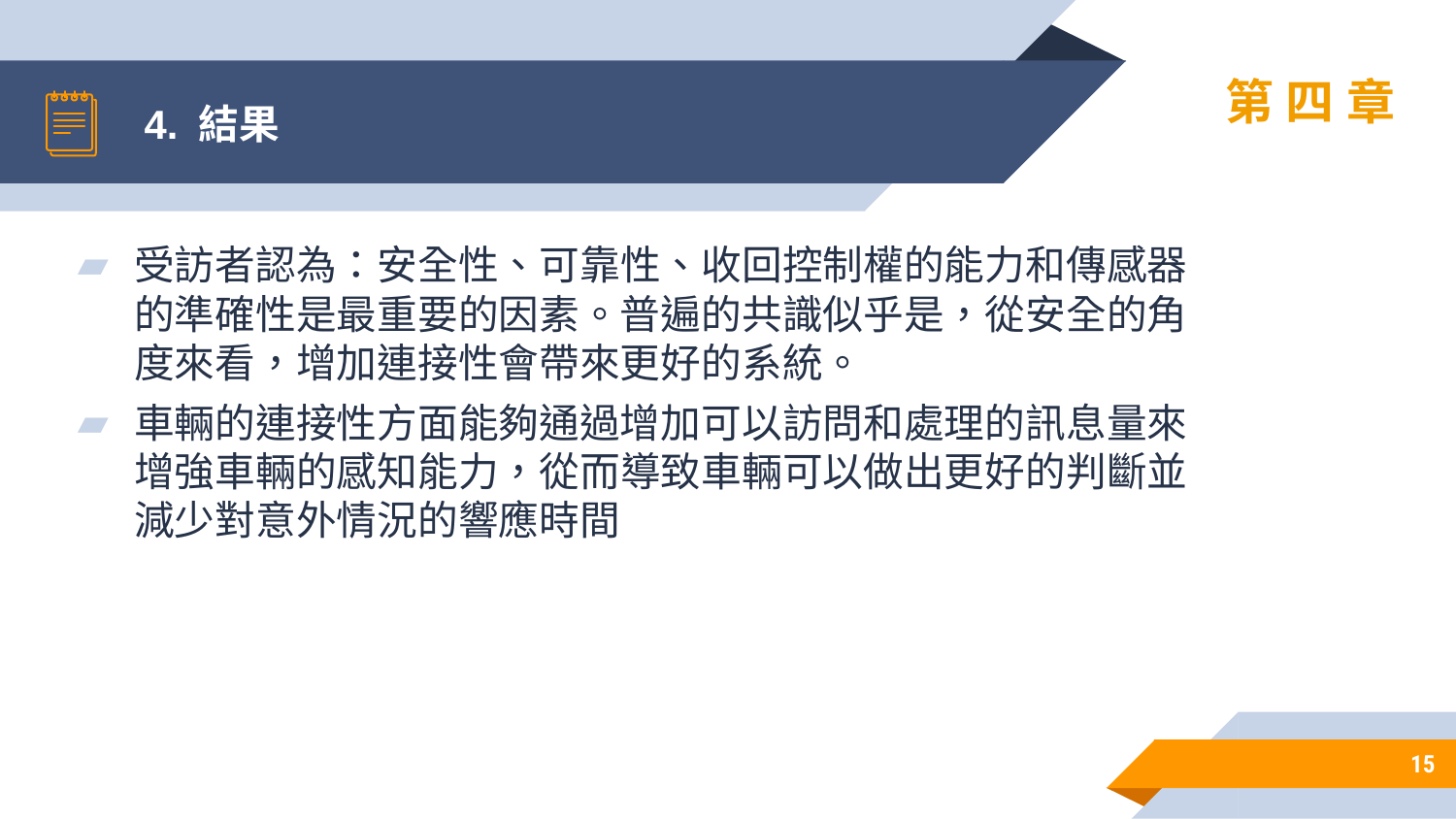

# 4. 結果
第四章

受訪者認為：安全性、可靠性、收回控制權的能力和傳感器的準確性是最重要的因素。普遍的共識似乎是，從安全的角度來看，增加連接性會帶來更好的系統。
車輛的連接性方面能夠通過增加可以訪問和處理的訊息量來增強車輛的感知能力，從而導致車輛可以做出更好的判斷並減少對意外情況的響應時間

15